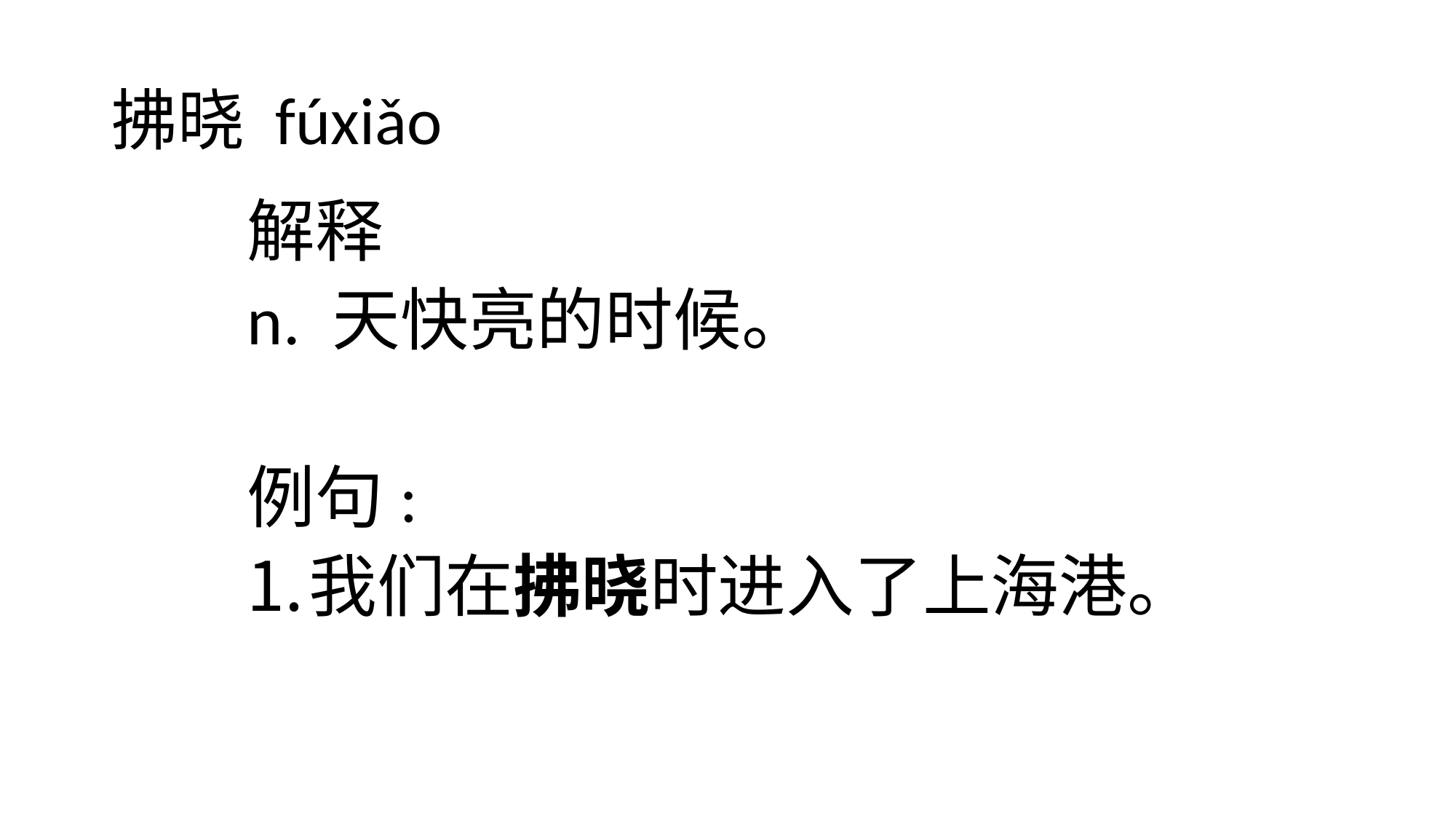

# 拂晓 fúxiǎo
解释
n. 天快亮的时候。

例句:
我们在拂晓时进入了上海港。